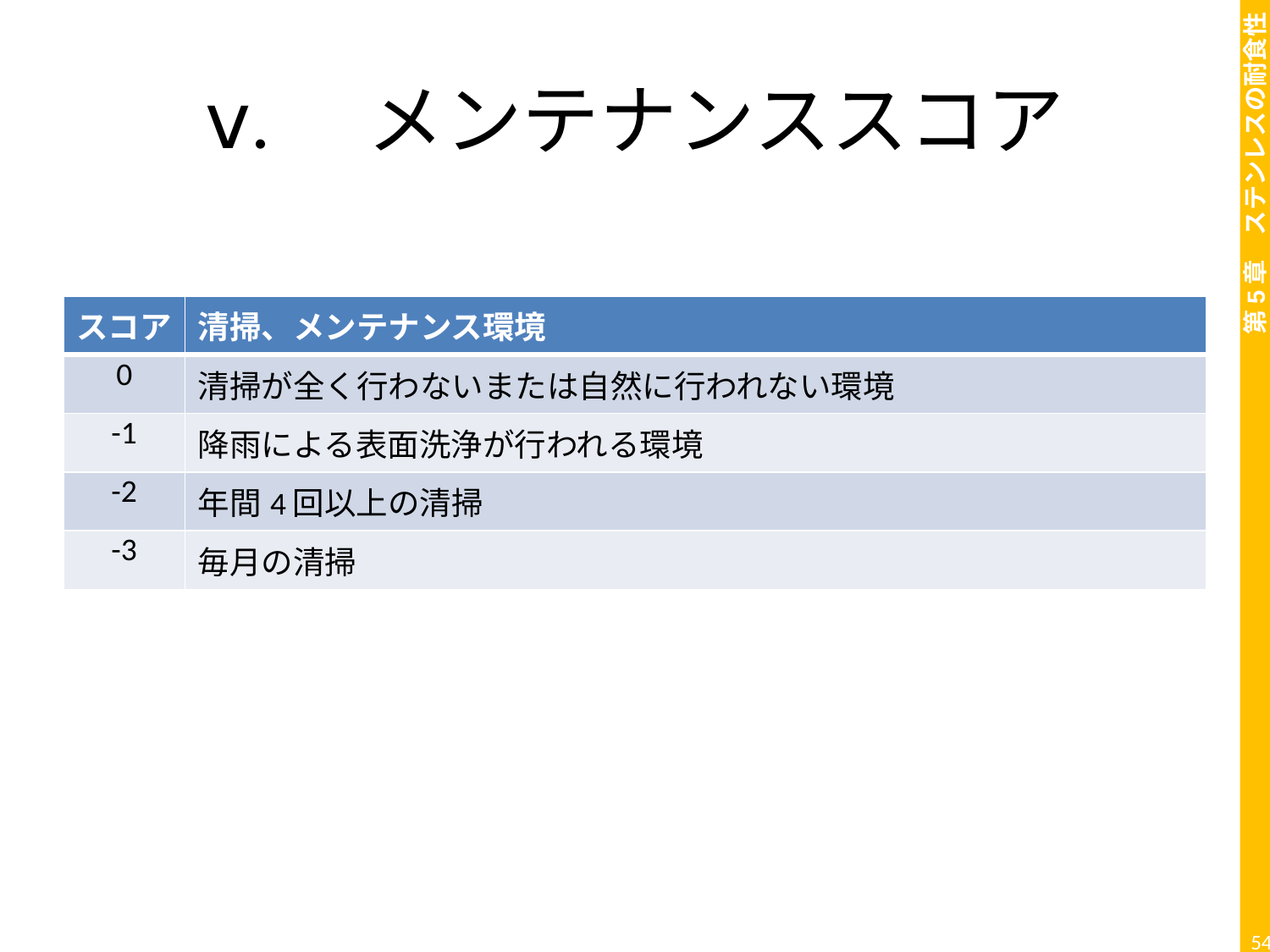

# ⅴ.　メンテナンススコア
| スコア | 清掃、メンテナンス環境 |
| --- | --- |
| 0 | 清掃が全く行わないまたは自然に行われない環境 |
| -1 | 降雨による表面洗浄が行われる環境 |
| -2 | 年間4回以上の清掃 |
| -3 | 毎月の清掃 |
54